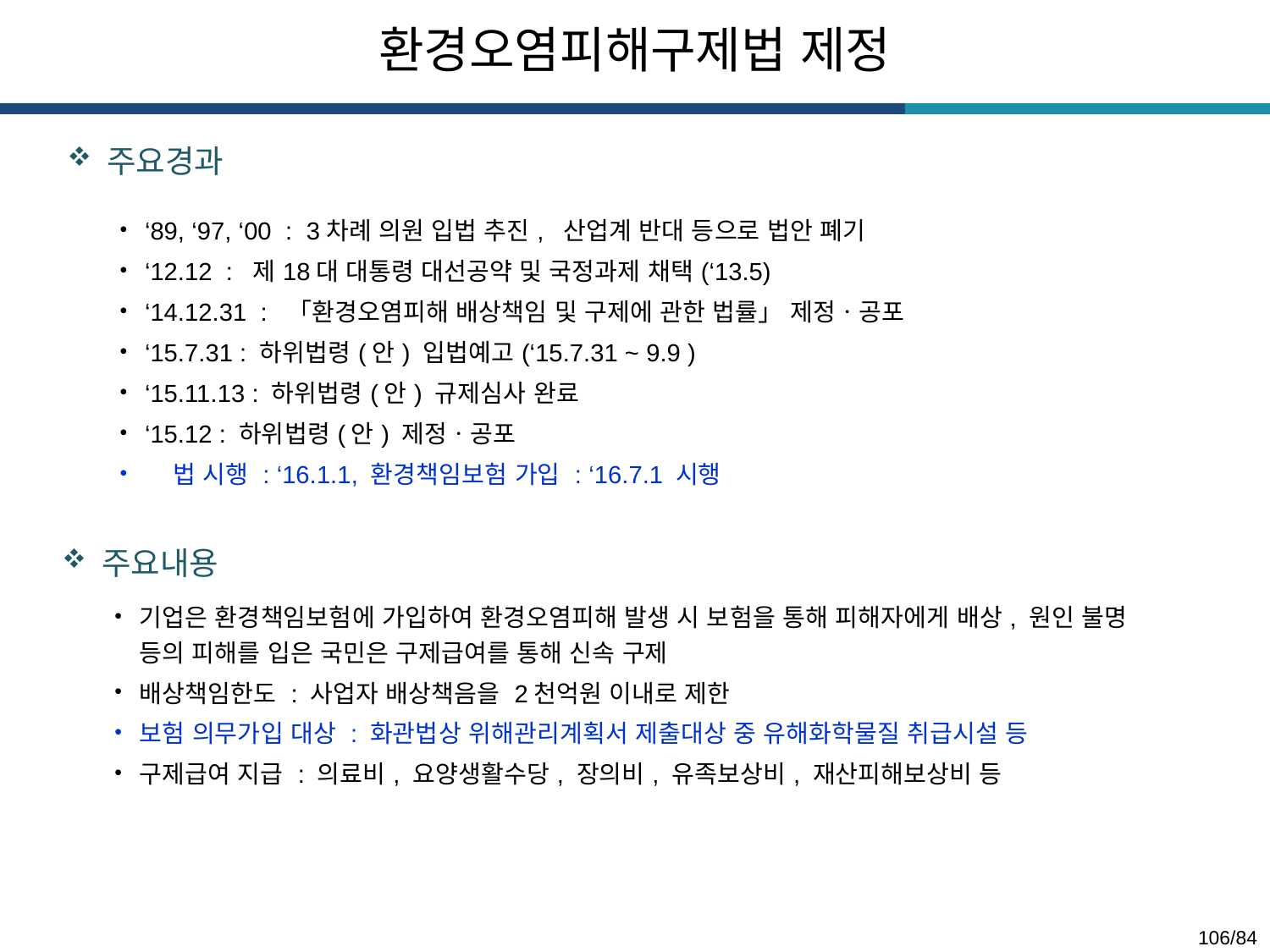

환경오염피해구제법 제정
주요경과
| ‘89, ‘97, ‘00 : 3차례 의원 입법 추진, 산업계 반대 등으로 법안 폐기 ‘12.12 : 제18대 대통령 대선공약 및 국정과제 채택(‘13.5) ‘14.12.31 : 「환경오염피해 배상책임 및 구제에 관한 법률」 제정ㆍ공포 ‘15.7.31 : 하위법령(안) 입법예고(‘15.7.31 ~ 9.9 ) ‘15.11.13 : 하위법령(안) 규제심사 완료 ‘15.12 : 하위법령(안) 제정ㆍ공포 법 시행 : ‘16.1.1, 환경책임보험 가입 : ‘16.7.1 시행 |
| --- |
주요내용
| 기업은 환경책임보험에 가입하여 환경오염피해 발생 시 보험을 통해 피해자에게 배상, 원인 불명 등의 피해를 입은 국민은 구제급여를 통해 신속 구제 배상책임한도 : 사업자 배상책음을 2천억원 이내로 제한 보험 의무가입 대상 : 화관법상 위해관리계획서 제출대상 중 유해화학물질 취급시설 등 구제급여 지급 : 의료비, 요양생활수당, 장의비, 유족보상비, 재산피해보상비 등 |
| --- |
-
-